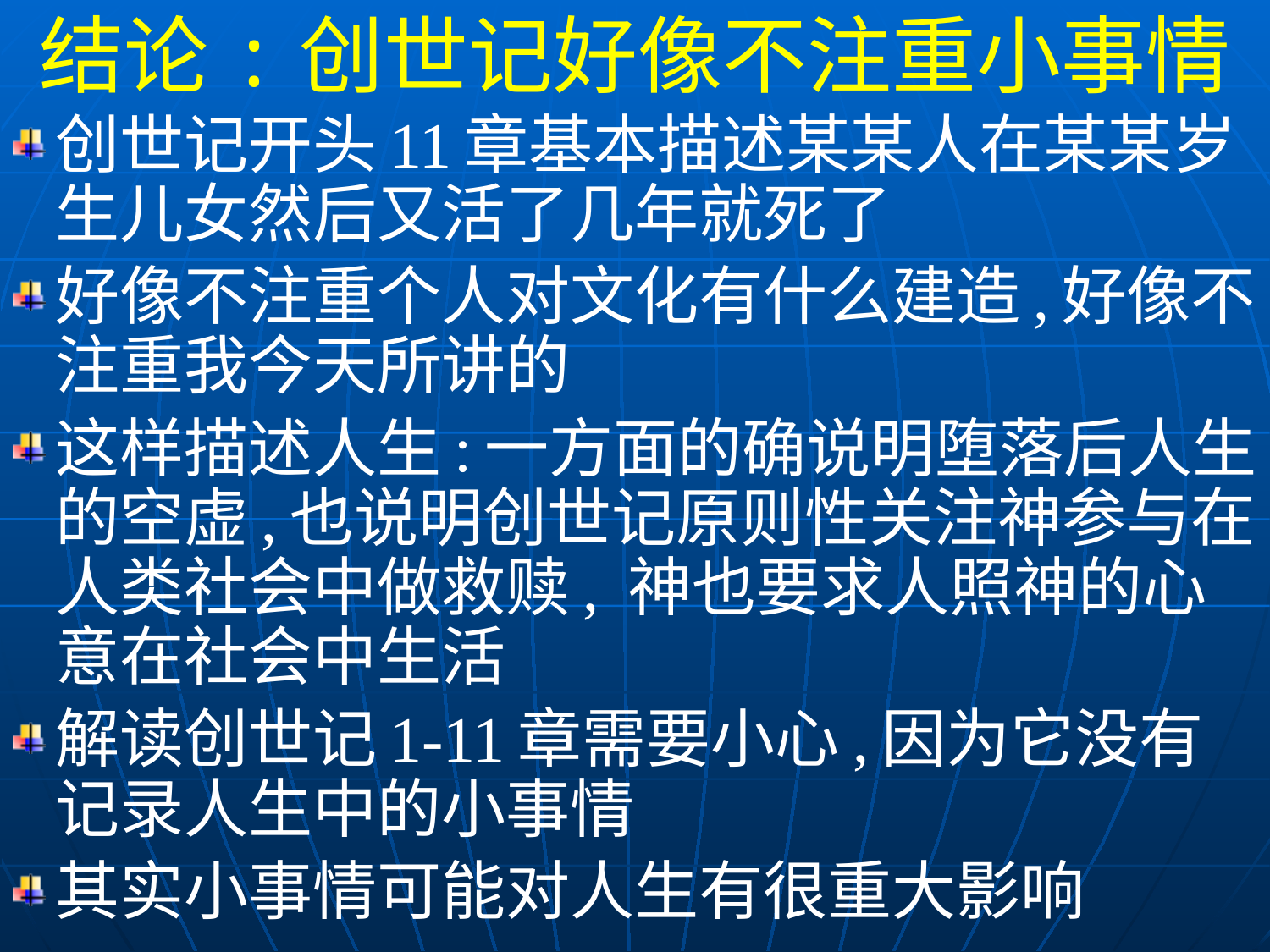

结论:创世记好像不注重小事情
创世记开头11章基本描述某某人在某某岁生儿女然后又活了几年就死了
好像不注重个人对文化有什么建造,好像不注重我今天所讲的
这样描述人生:一方面的确说明堕落后人生的空虚,也说明创世记原则性关注神参与在人类社会中做救赎, 神也要求人照神的心意在社会中生活
解读创世记1-11章需要小心,因为它没有记录人生中的小事情
其实小事情可能对人生有很重大影响